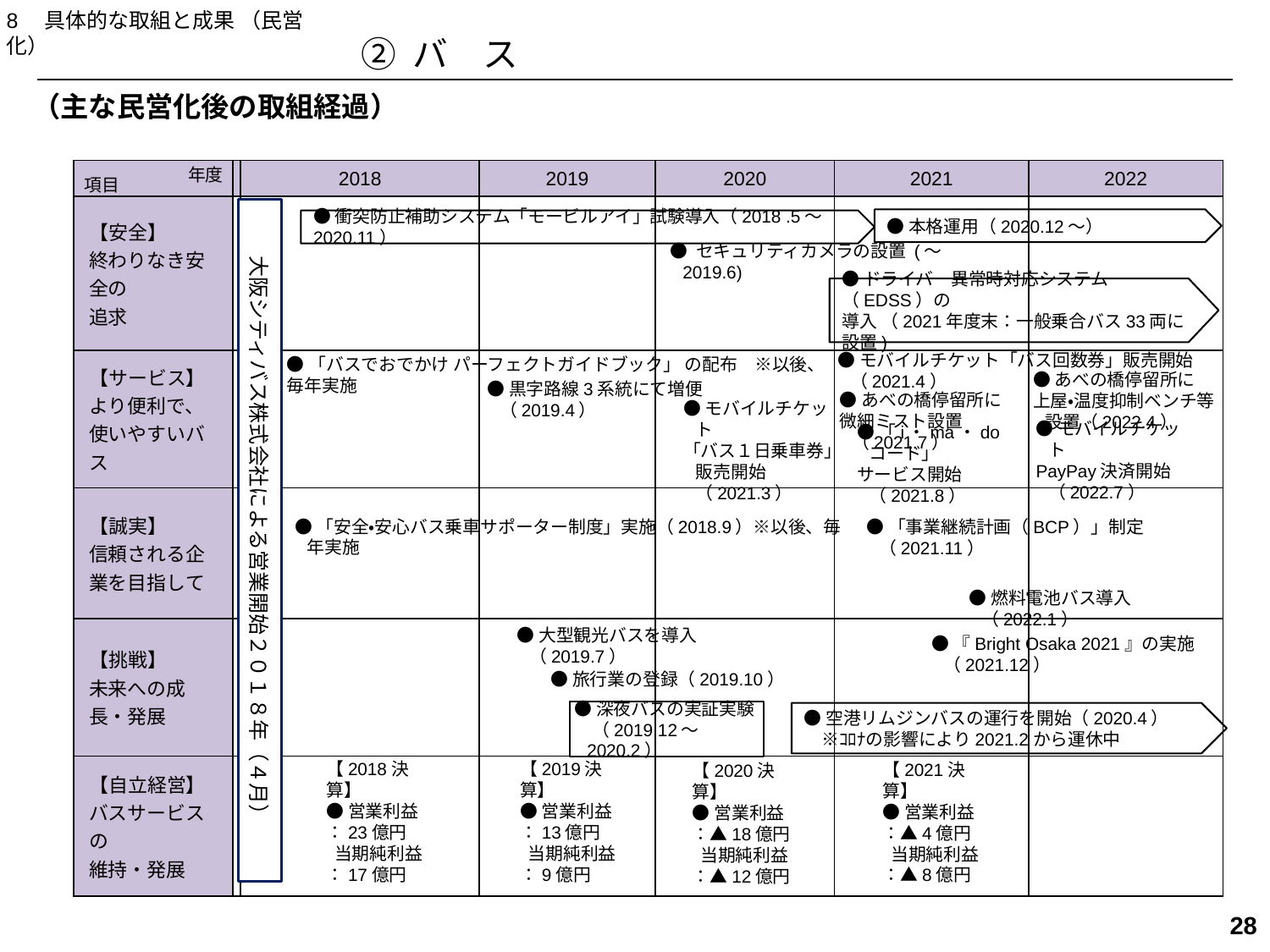

8　具体的な取組と成果 （民営化）
② バ　ス
（主な民営化後の取組経過）
年度
項目
|  |  | 2018 | 2019 | 2020 | 2021 | 2022 |
| --- | --- | --- | --- | --- | --- | --- |
| 【安全】 終わりなき安全の 追求 |  |  |  |  |  |  |
| 【サービス】 より便利で、 使いやすいバス |  |  |  |  |  |  |
| 【誠実】 信頼される企業を目指して |  |  |  |  |  |  |
| 【挑戦】 未来への成長・発展 |  |  |  |  |  |  |
| 【自立経営】 バスサービスの 維持・発展 |  |  |  |  |  |  |
大阪シティバス株式会社による営業開始２０１８年（４月）
●本格運用（2020.12～）
●衝突防止補助システム「モービルアイ」試験導入（2018 .5～2020.11）
● セキュリティカメラの設置 (～2019.6)
●ドライバー異常時対応システム（EDSS）の
導入 （2021年度末：一般乗合バス33両に設置)
●モバイルチケット「バス回数券」販売開始（2021.4）
●「バスでおでかけ パーフェクトガイドブック」 の配布　※以後、毎年実施
●あべの橋停留所に
上屋・温度抑制ベンチ等設置（2022.4）
●黒字路線3系統にて増便（2019.4）
●あべの橋停留所に
微細ミスト設置（2021.7）
●モバイルチケット
「バス１日乗車券」
  販売開始（2021.3）
●「i・ma・doコード」
サービス開始（2021.8）
●モバイルチケット
PayPay決済開始（2022.7）
●「安全・安心バス乗車サポーター制度」実施（2018.9）※以後、毎年実施
●「事業継続計画（BCP）」制定（2021.11）
●燃料電池バス導入（2022.1）
●大型観光バスを導入（2019.7）
●『Bright Osaka 2021』の実施（2021.12）
●旅行業の登録（2019.10）
●深夜バスの実証実験
　（2019.12～2020.2）
●空港リムジンバスの運行を開始（2020.4）
　※ｺﾛﾅの影響により2021.2から運休中
【2018決算】
●営業利益
：23億円
 当期純利益
：17億円

【2019決算】
●営業利益
：13億円
 当期純利益
：9億円

【2021決算】
●営業利益
：▲4億円
 当期純利益
：▲8億円

【2020決算】
●営業利益
：▲18億円
 当期純利益
：▲12億円

28